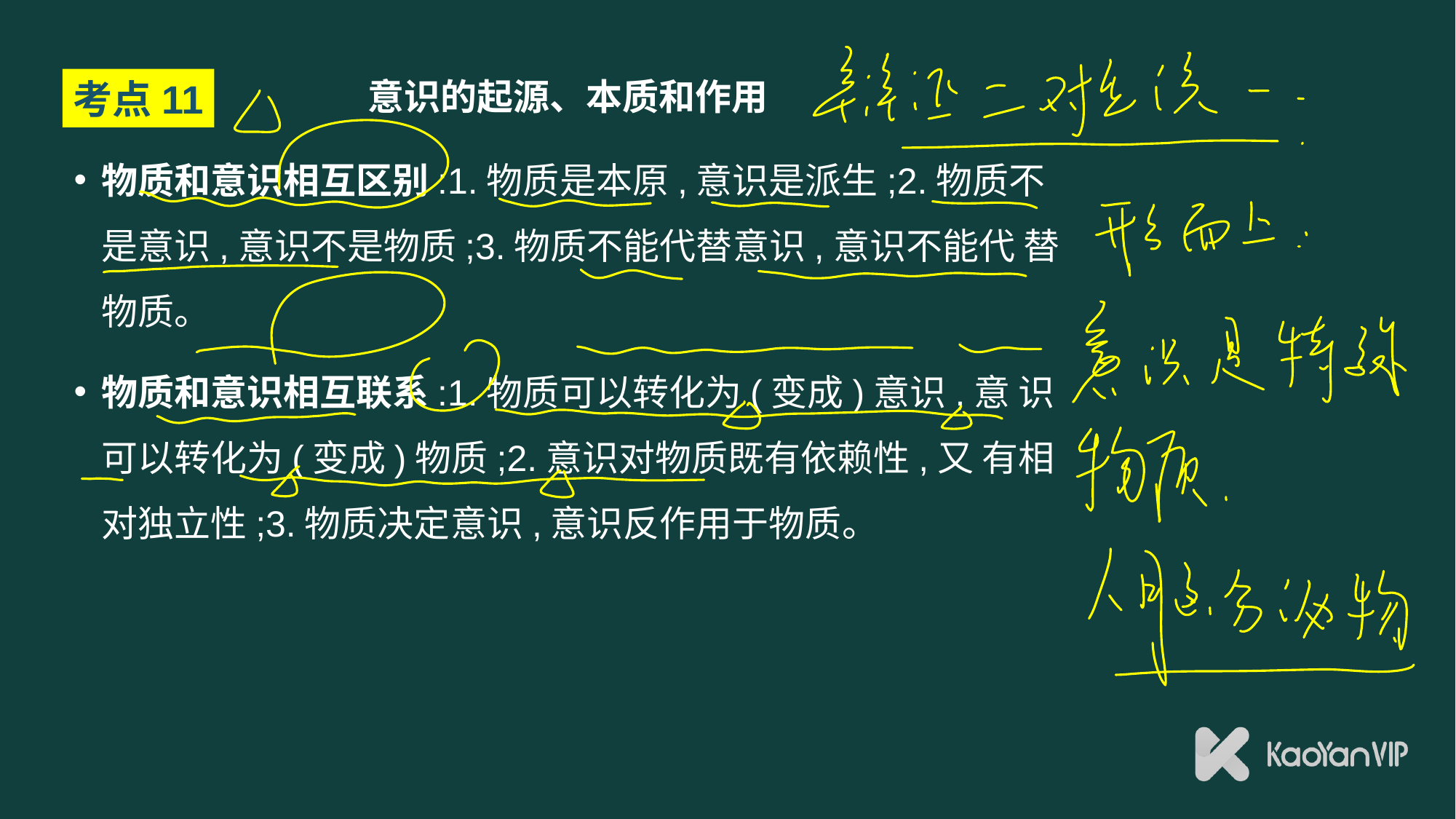

# 意识的起源、本质和作用
考点11
物质和意识相互区别:1.物质是本原,意识是派生;2.物质不 是意识,意识不是物质;3.物质不能代替意识,意识不能代 替物质。
物质和意识相互联系:1.物质可以转化为(变成)意识,意 识可以转化为(变成)物质;2.意识对物质既有依赖性,又 有相对独立性;3.物质决定意识,意识反作用于物质。